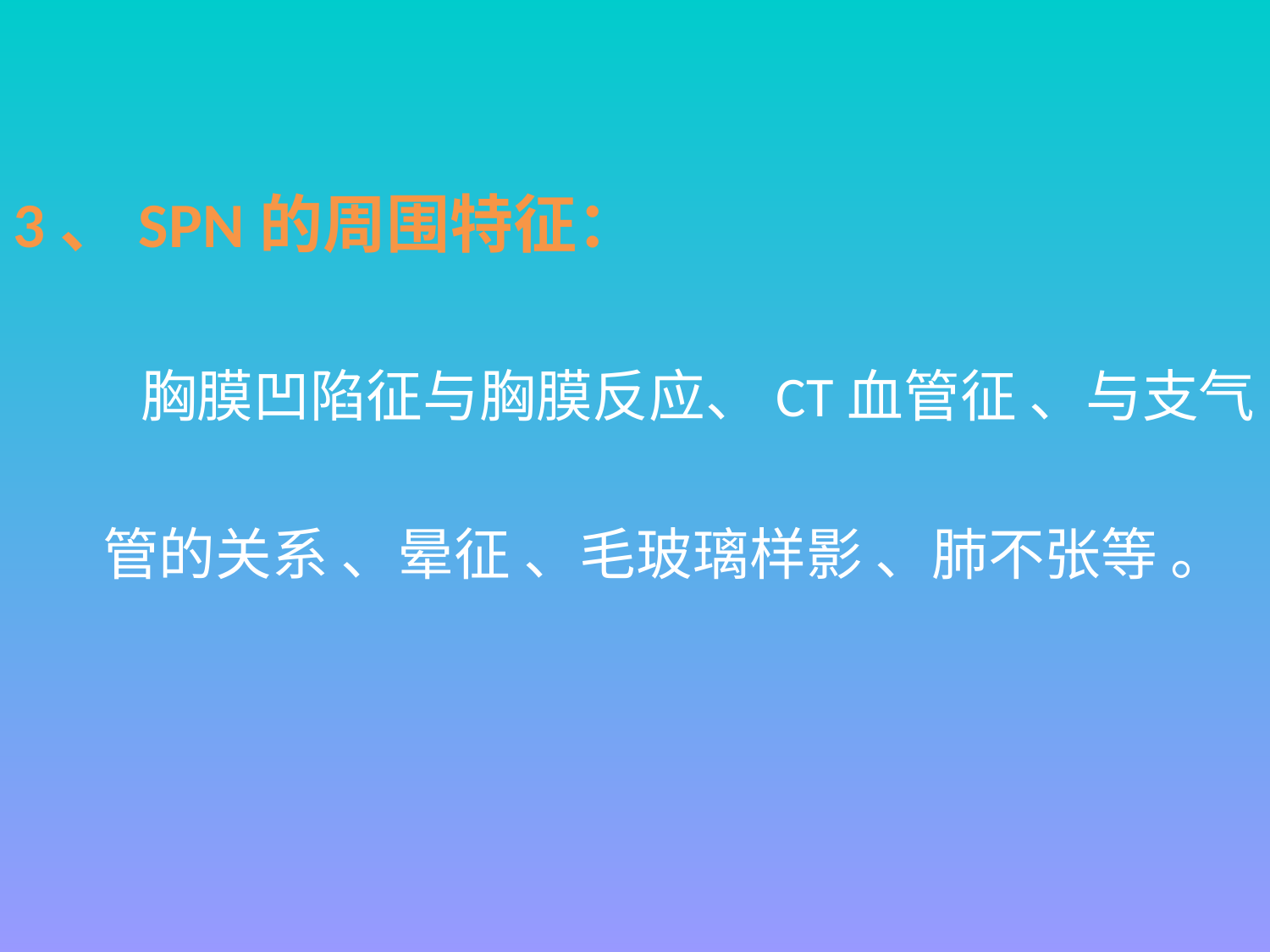

3、SPN的周围特征：

         胸膜凹陷征与胸膜反应、CT血管征 、与支气

      管的关系 、晕征 、毛玻璃样影 、肺不张等 。